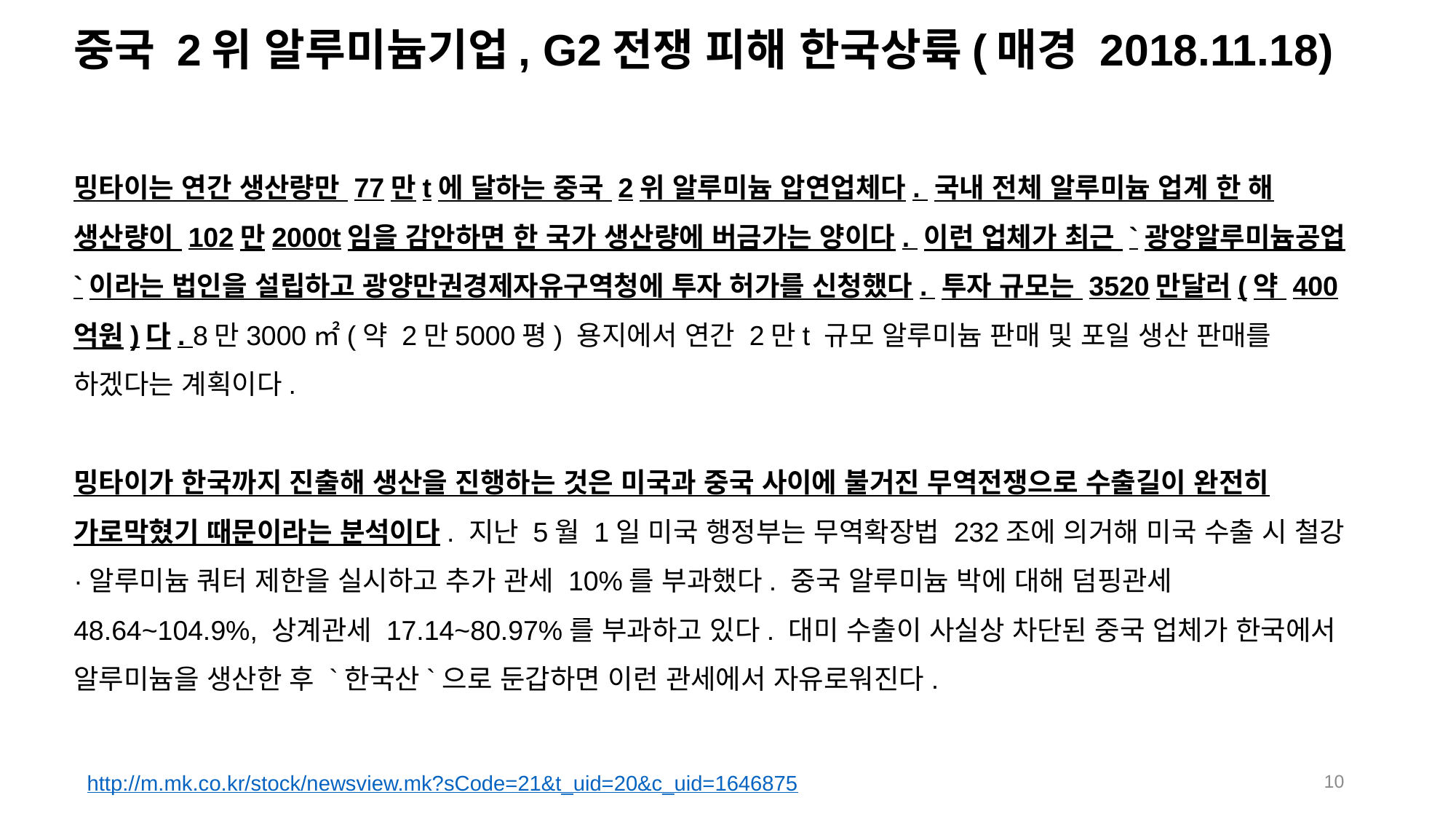

# 중국 2위 알루미늄기업, G2전쟁 피해 한국상륙(매경 2018.11.18)
밍타이는 연간 생산량만 77만t에 달하는 중국 2위 알루미늄 압연업체다. 국내 전체 알루미늄 업계 한 해 생산량이 102만2000t임을 감안하면 한 국가 생산량에 버금가는 양이다. 이런 업체가 최근 `광양알루미늄공업`이라는 법인을 설립하고 광양만권경제자유구역청에 투자 허가를 신청했다. 투자 규모는 3520만달러(약 400억원)다. 8만3000㎡(약 2만5000평) 용지에서 연간 2만t 규모 알루미늄 판매 및 포일 생산 판매를 하겠다는 계획이다.
밍타이가 한국까지 진출해 생산을 진행하는 것은 미국과 중국 사이에 불거진 무역전쟁으로 수출길이 완전히 가로막혔기 때문이라는 분석이다. 지난 5월 1일 미국 행정부는 무역확장법 232조에 의거해 미국 수출 시 철강·알루미늄 쿼터 제한을 실시하고 추가 관세 10%를 부과했다. 중국 알루미늄 박에 대해 덤핑관세 48.64~104.9%, 상계관세 17.14~80.97%를 부과하고 있다. 대미 수출이 사실상 차단된 중국 업체가 한국에서 알루미늄을 생산한 후 `한국산`으로 둔갑하면 이런 관세에서 자유로워진다.
10
http://m.mk.co.kr/stock/newsview.mk?sCode=21&t_uid=20&c_uid=1646875